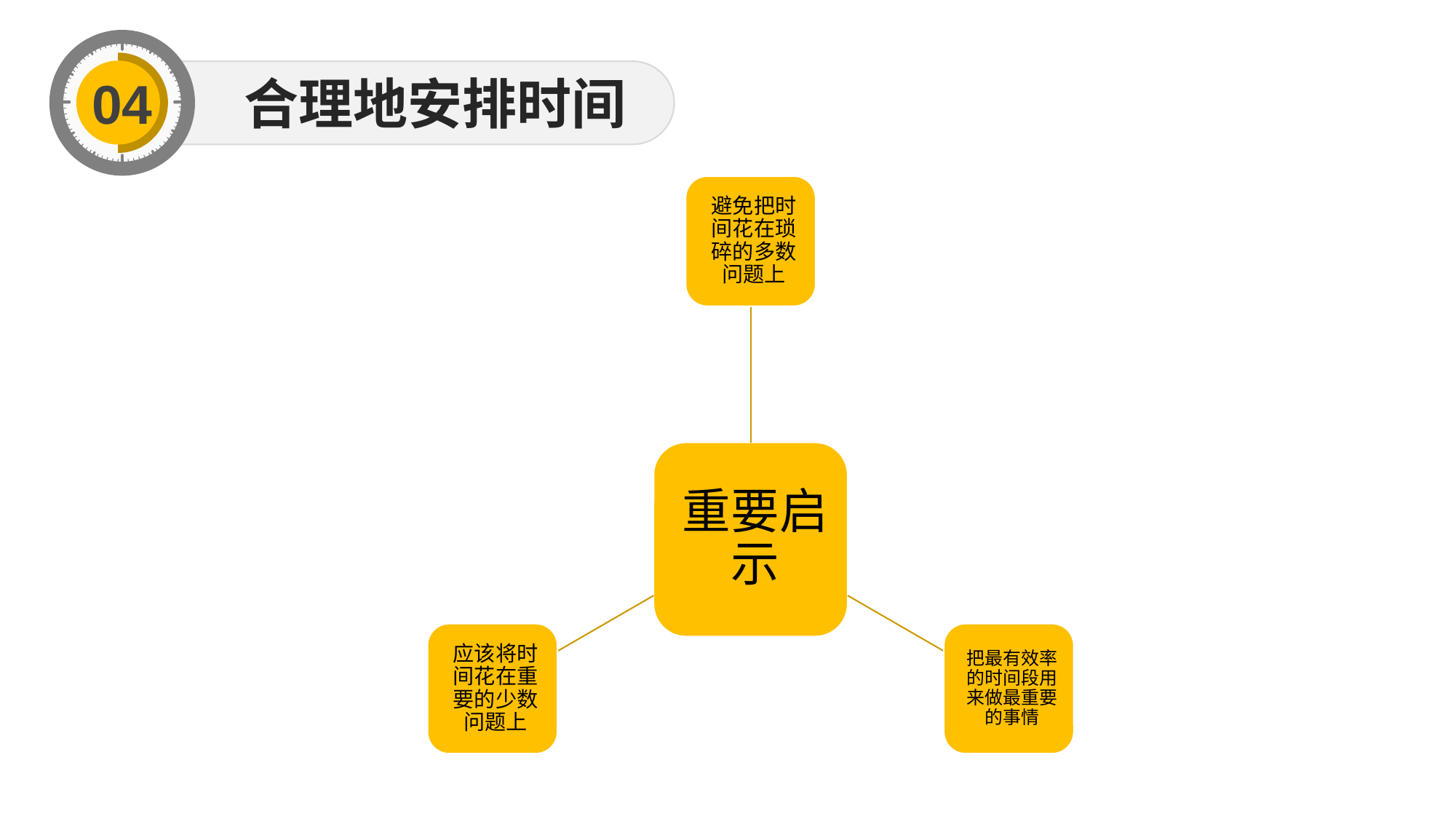

合理地安排时间
重要启示
避免把时间花在琐碎的多数问题上
把最有效率的时间段用来做最重要的事情
应该将时间花在重要的少数问题上